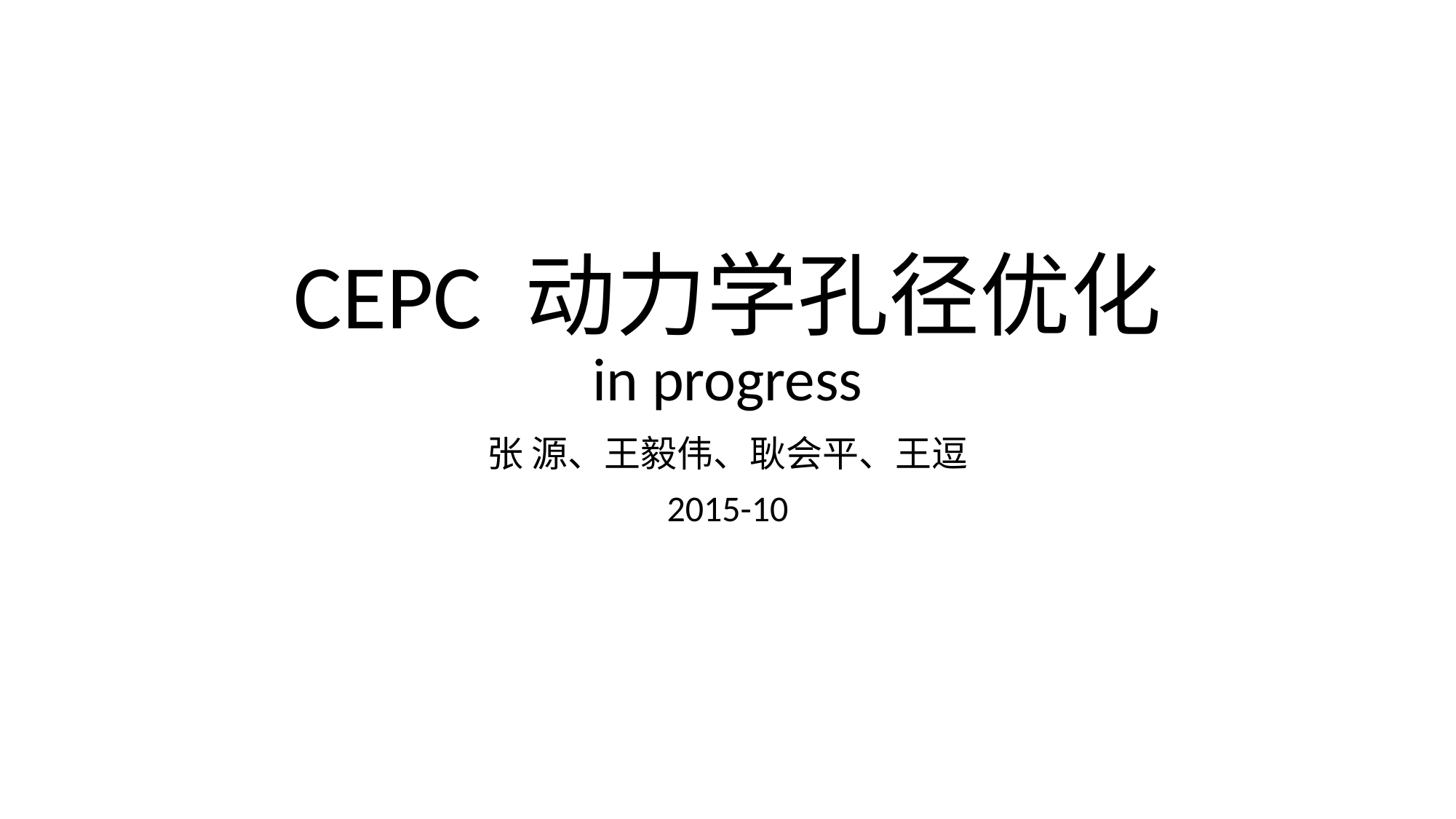

# CEPC 动力学孔径优化 in progress
张 源、王毅伟、耿会平、王逗
2015-10